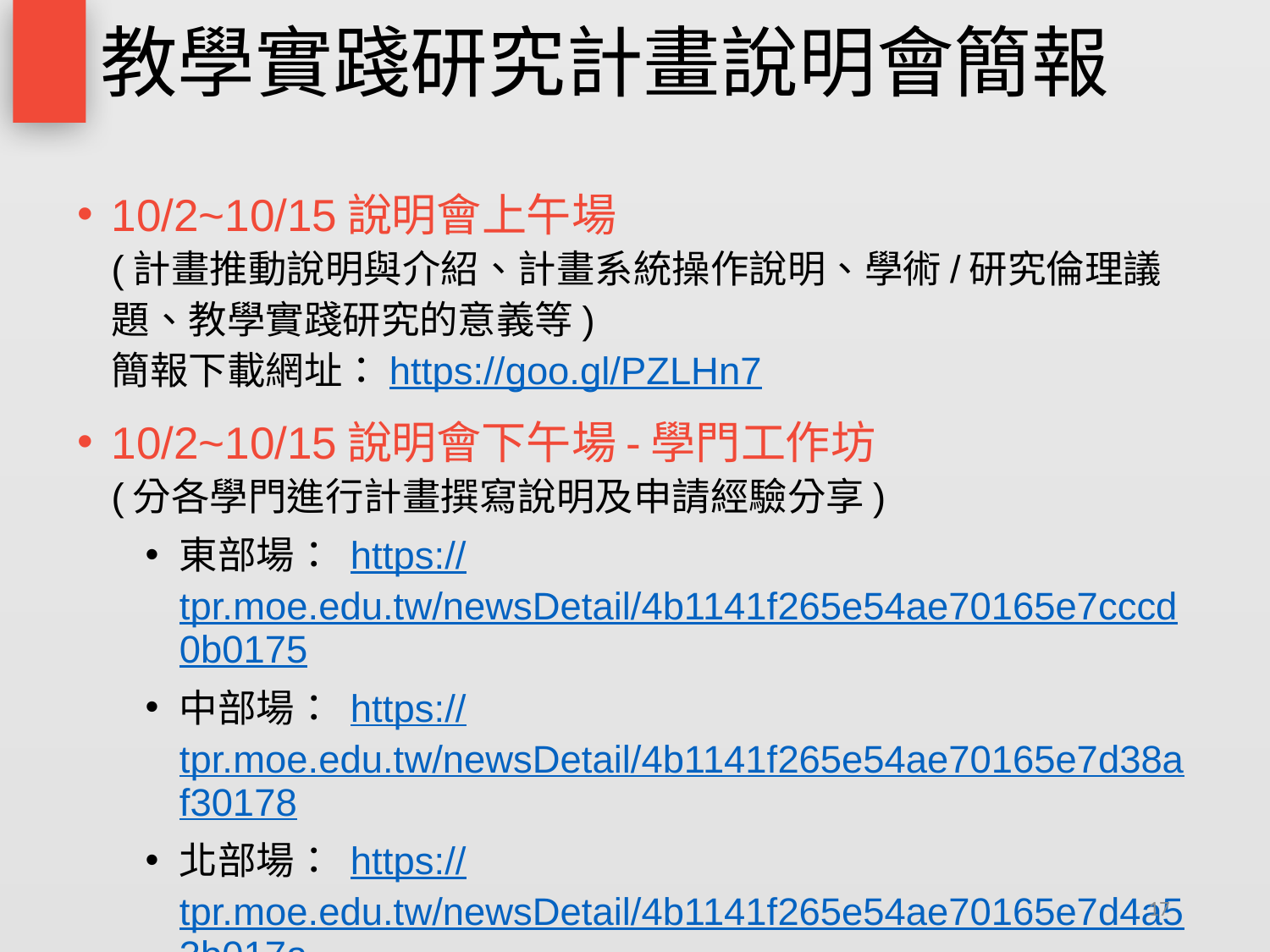

# 教學實踐研究計畫說明會簡報
10/2~10/15說明會上午場
(計畫推動說明與介紹、計畫系統操作說明、學術/研究倫理議題、教學實踐研究的意義等)
簡報下載網址：https://goo.gl/PZLHn7
10/2~10/15說明會下午場-學門工作坊
(分各學門進行計畫撰寫說明及申請經驗分享)
東部場： https://tpr.moe.edu.tw/newsDetail/4b1141f265e54ae70165e7cccd0b0175
中部場： https://tpr.moe.edu.tw/newsDetail/4b1141f265e54ae70165e7d38af30178
北部場： https://tpr.moe.edu.tw/newsDetail/4b1141f265e54ae70165e7d4a53b017a
各場次說明會影片日後會上傳至計畫官網，提供觀看

17